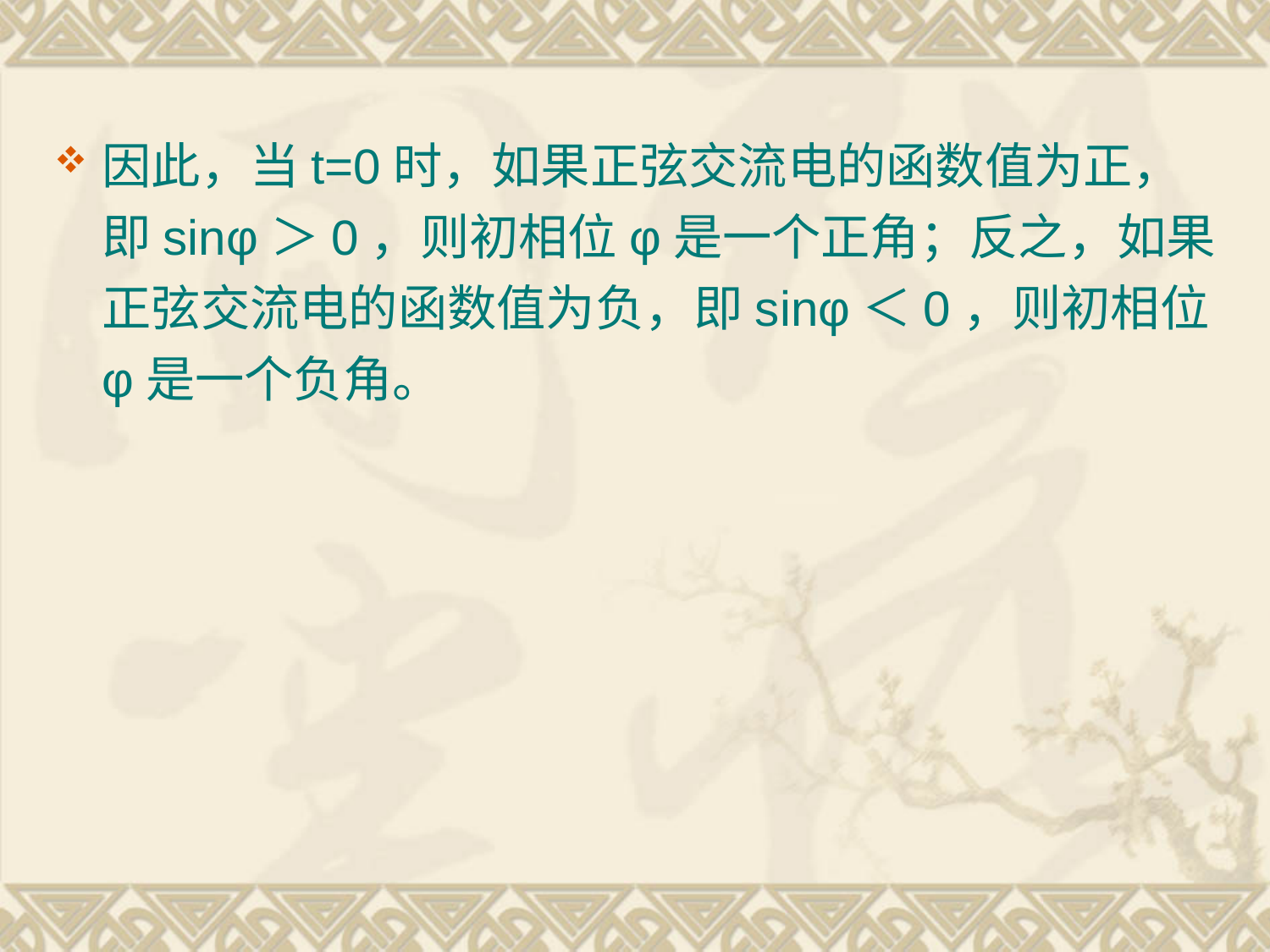

因此，当t=0时，如果正弦交流电的函数值为正，即sinφ＞0，则初相位φ是一个正角；反之，如果正弦交流电的函数值为负，即sinφ＜0，则初相位φ是一个负角。